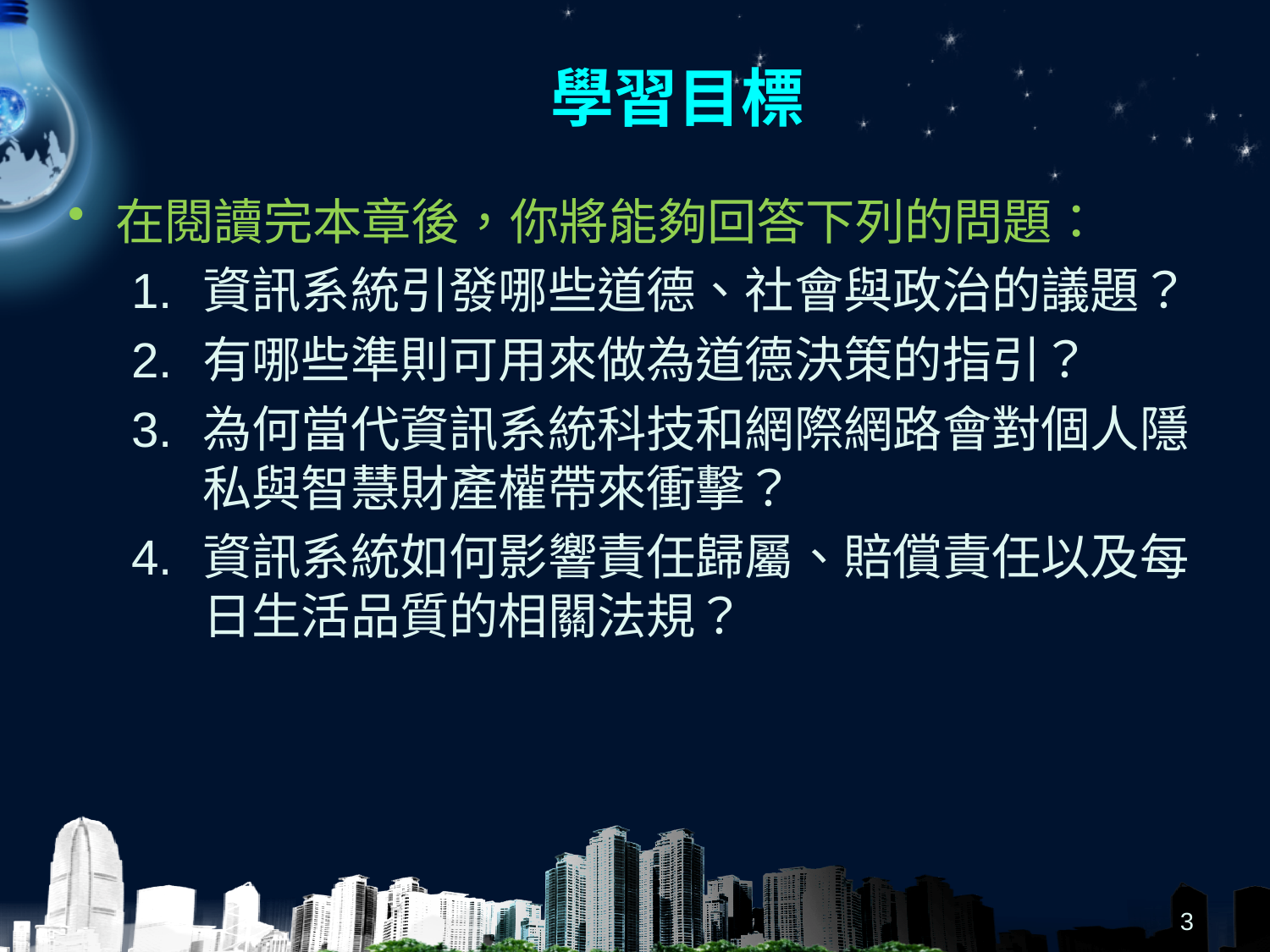

# 學習目標
在閱讀完本章後，你將能夠回答下列的問題：
資訊系統引發哪些道德、社會與政治的議題？
有哪些準則可用來做為道德決策的指引？
為何當代資訊系統科技和網際網路會對個人隱私與智慧財產權帶來衝擊？
資訊系統如何影響責任歸屬、賠償責任以及每日生活品質的相關法規？
3